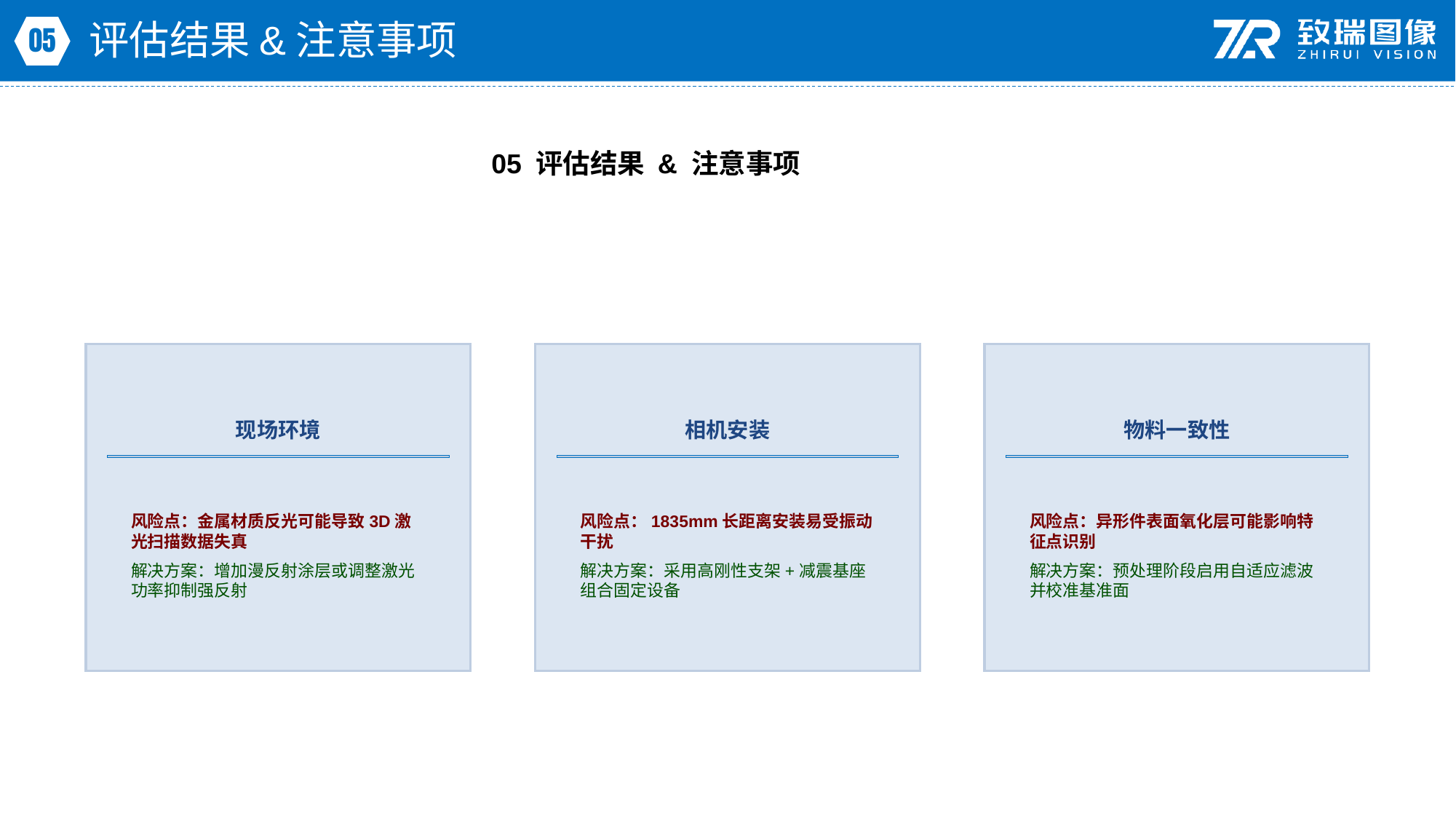

评估结果&注意事项
05

05 评估结果 & 注意事项

现场环境

相机安装

物料一致性

风险点：金属材质反光可能导致3D激光扫描数据失真
解决方案：增加漫反射涂层或调整激光功率抑制强反射

风险点：1835mm长距离安装易受振动干扰
解决方案：采用高刚性支架+减震基座组合固定设备

风险点：异形件表面氧化层可能影响特征点识别
解决方案：预处理阶段启用自适应滤波并校准基准面